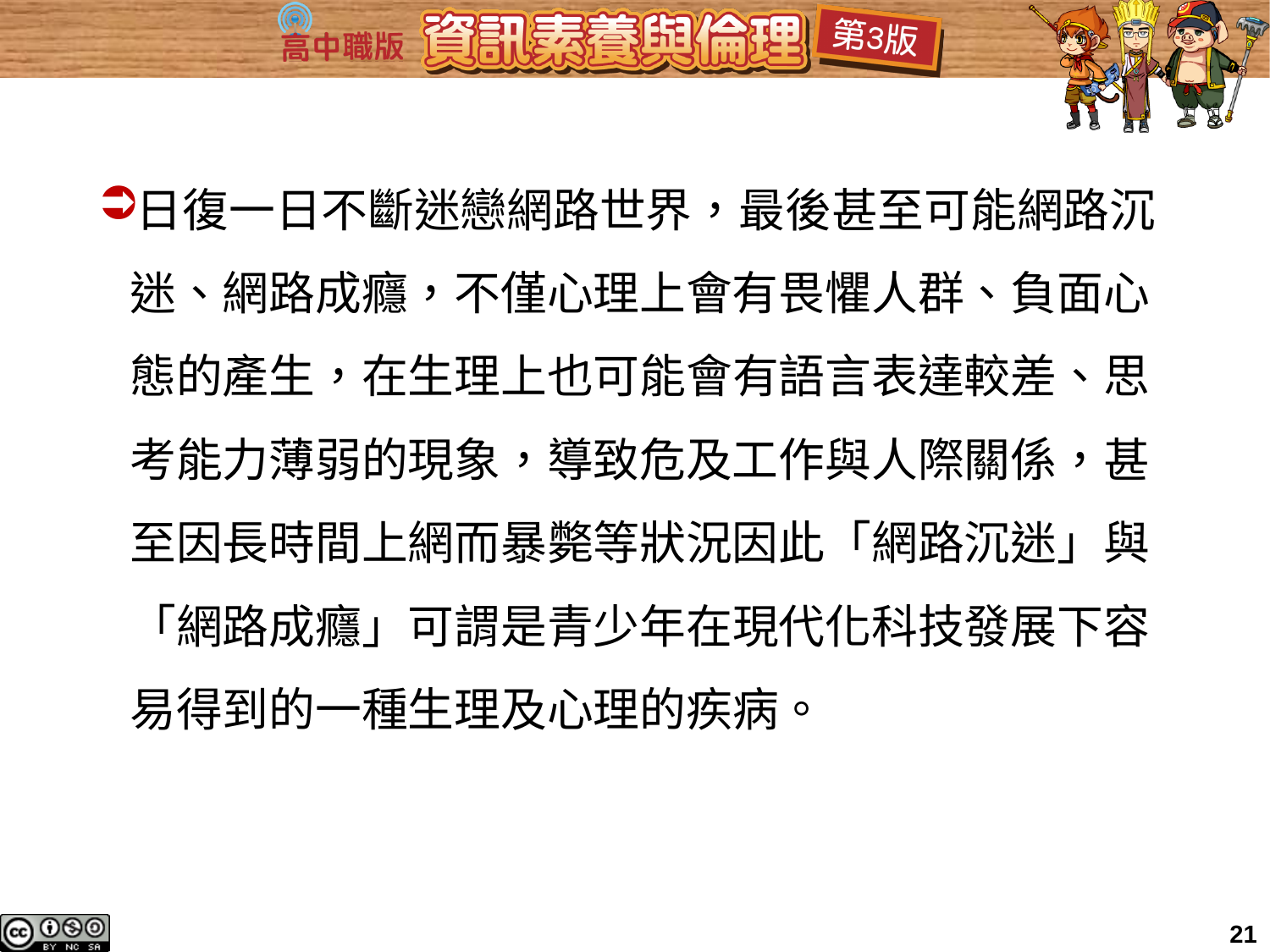

日復一日不斷迷戀網路世界，最後甚至可能網路沉迷、網路成癮，不僅心理上會有畏懼人群、負面心態的產生，在生理上也可能會有語言表達較差、思考能力薄弱的現象，導致危及工作與人際關係，甚至因長時間上網而暴斃等狀況因此「網路沉迷」與「網路成癮」可謂是青少年在現代化科技發展下容易得到的一種生理及心理的疾病。
21